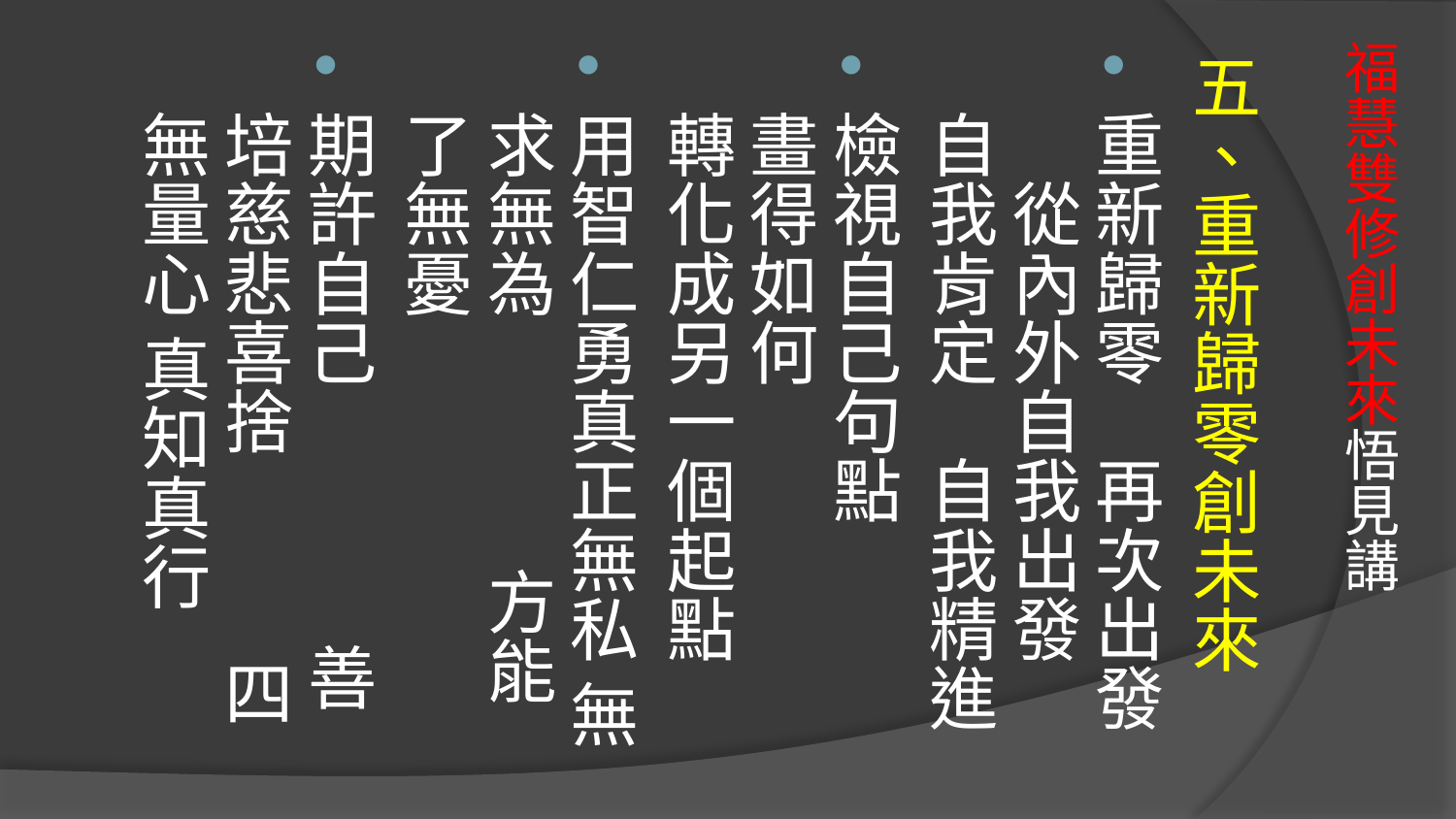

五、重新歸零創未來
重新歸零　再次出發　從內外自我出發        自我肯定　自我精進
檢視自己句點            畫得如何                       轉化成另一個起點
用智仁勇真正無私 無求無為                方能了無憂
期許自己　            善培慈悲喜捨             四無量心 真知真行

# 福慧雙修創未來悟見講